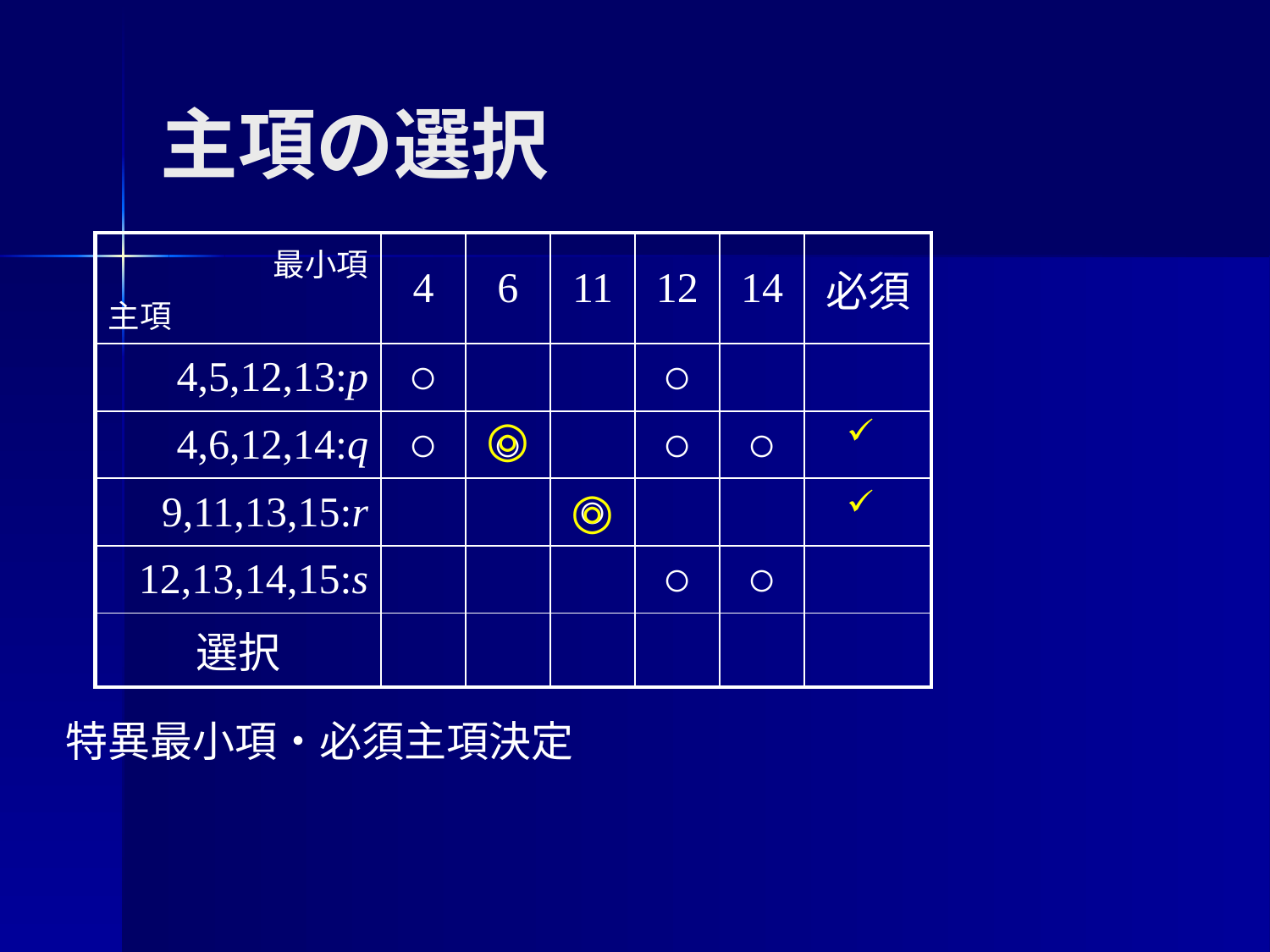

# 主項の選択
| 最小項 主項 | 4 | 6 | 11 | 12 | 14 | 必須 |
| --- | --- | --- | --- | --- | --- | --- |
| 4,5,12,13:p | ○ |  |  | ○ |  |  |
| 4,6,12,14:q | ○ | ○ |  | ○ | ○ |  |
| 9,11,13,15:r |  |  | ○ |  |  |  |
| 12,13,14,15:s |  |  |  | ○ | ○ |  |
| 選択 |  |  |  |  |  |  |
◎
◎

特異最小項・必須主項決定